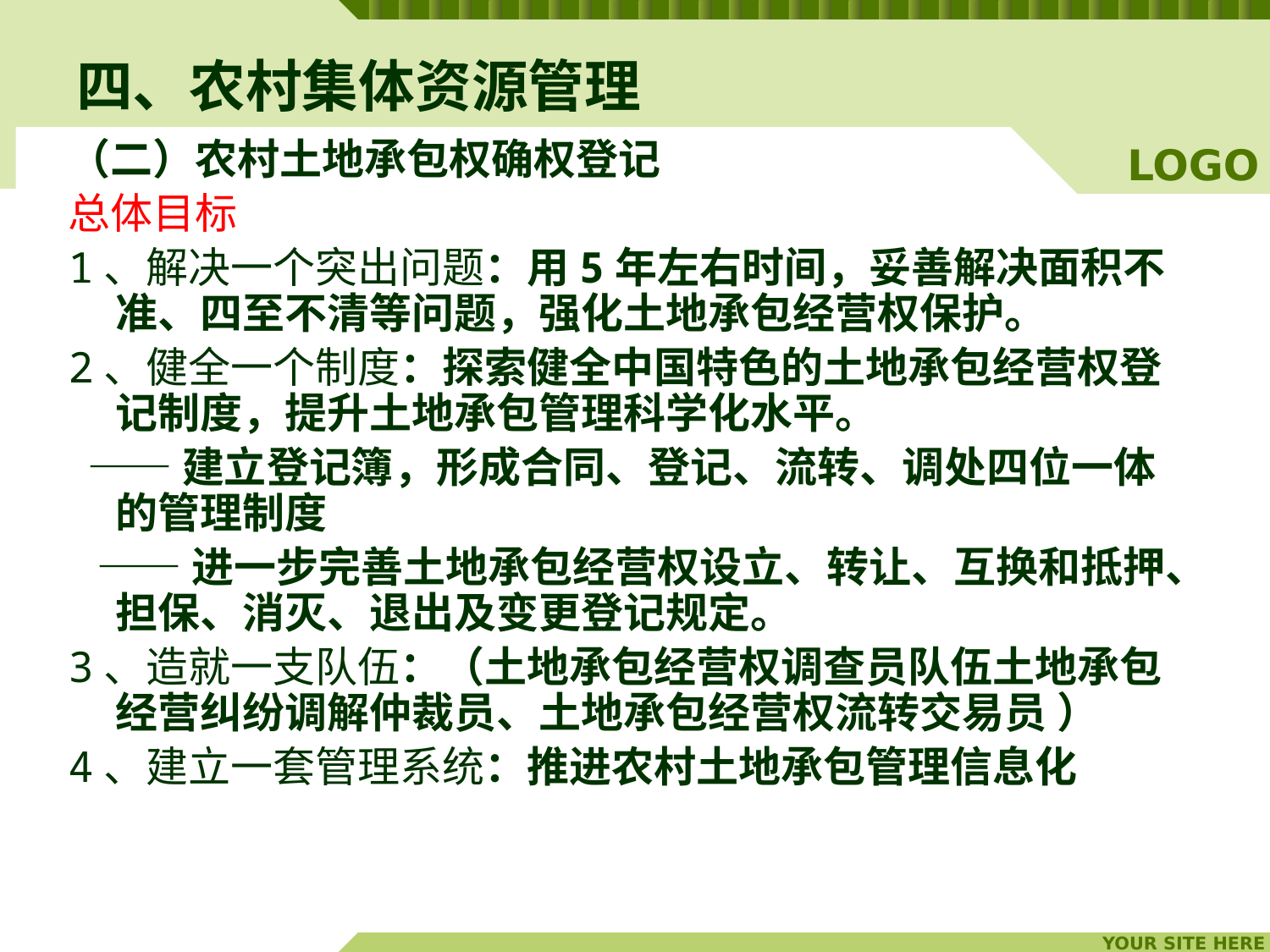

# 四、农村集体资源管理
（二）农村土地承包权确权登记
总体目标
1、解决一个突出问题：用5年左右时间，妥善解决面积不准、四至不清等问题，强化土地承包经营权保护。
2、健全一个制度：探索健全中国特色的土地承包经营权登记制度，提升土地承包管理科学化水平。
  ——建立登记簿，形成合同、登记、流转、调处四位一体的管理制度
   ——进一步完善土地承包经营权设立、转让、互换和抵押、担保、消灭、退出及变更登记规定。
3、造就一支队伍：（土地承包经营权调查员队伍土地承包经营纠纷调解仲裁员、土地承包经营权流转交易员 ）
4、建立一套管理系统：推进农村土地承包管理信息化